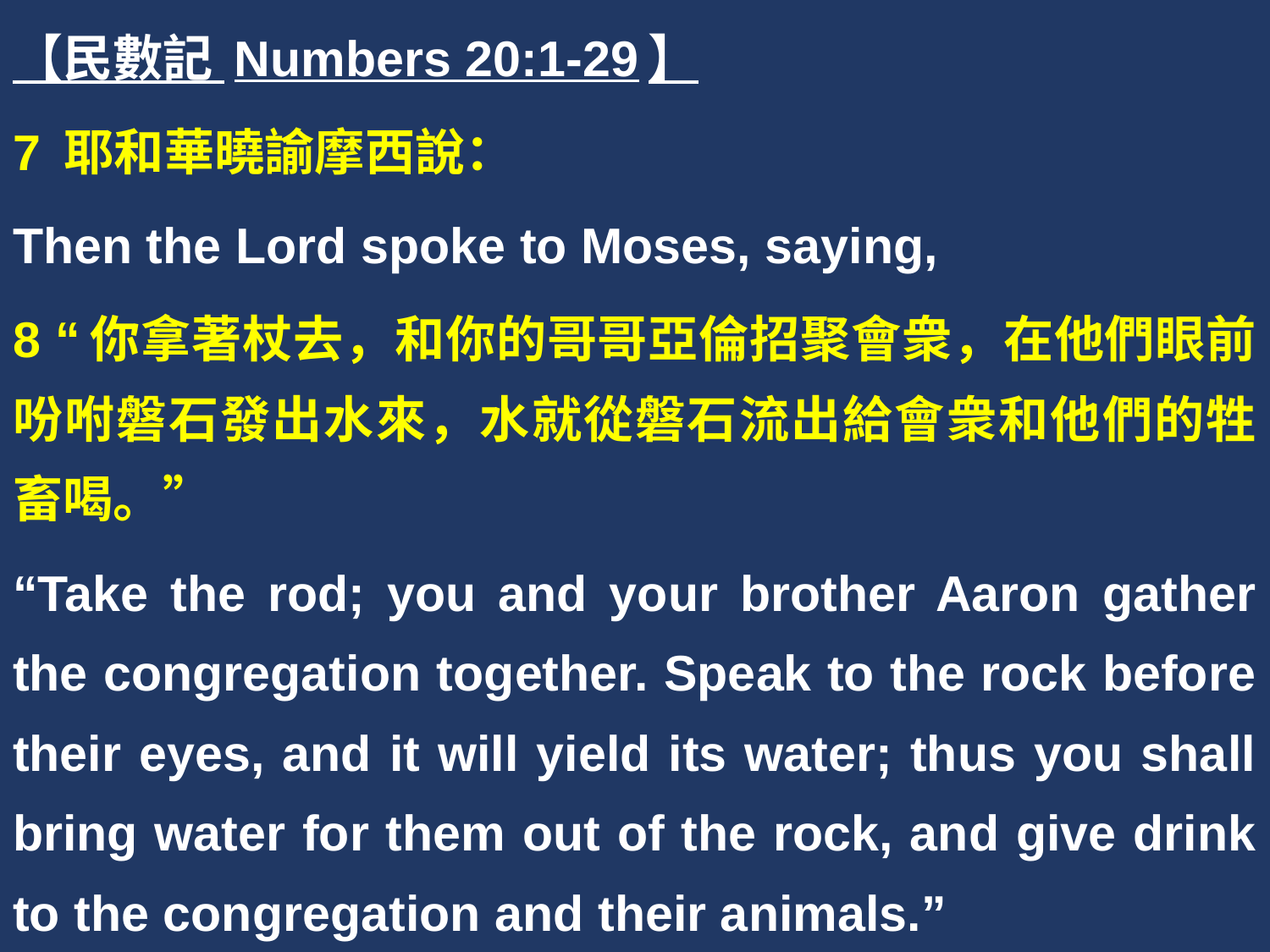

【民數記 Numbers 20:1-29】
7 耶和華曉諭摩西說：
Then the Lord spoke to Moses, saying,
8 “你拿著杖去，和你的哥哥亞倫招聚會衆，在他們眼前吩咐磐石發出水來，水就從磐石流出給會衆和他們的牲畜喝。”
“Take the rod; you and your brother Aaron gather the congregation together. Speak to the rock before their eyes, and it will yield its water; thus you shall bring water for them out of the rock, and give drink to the congregation and their animals.”